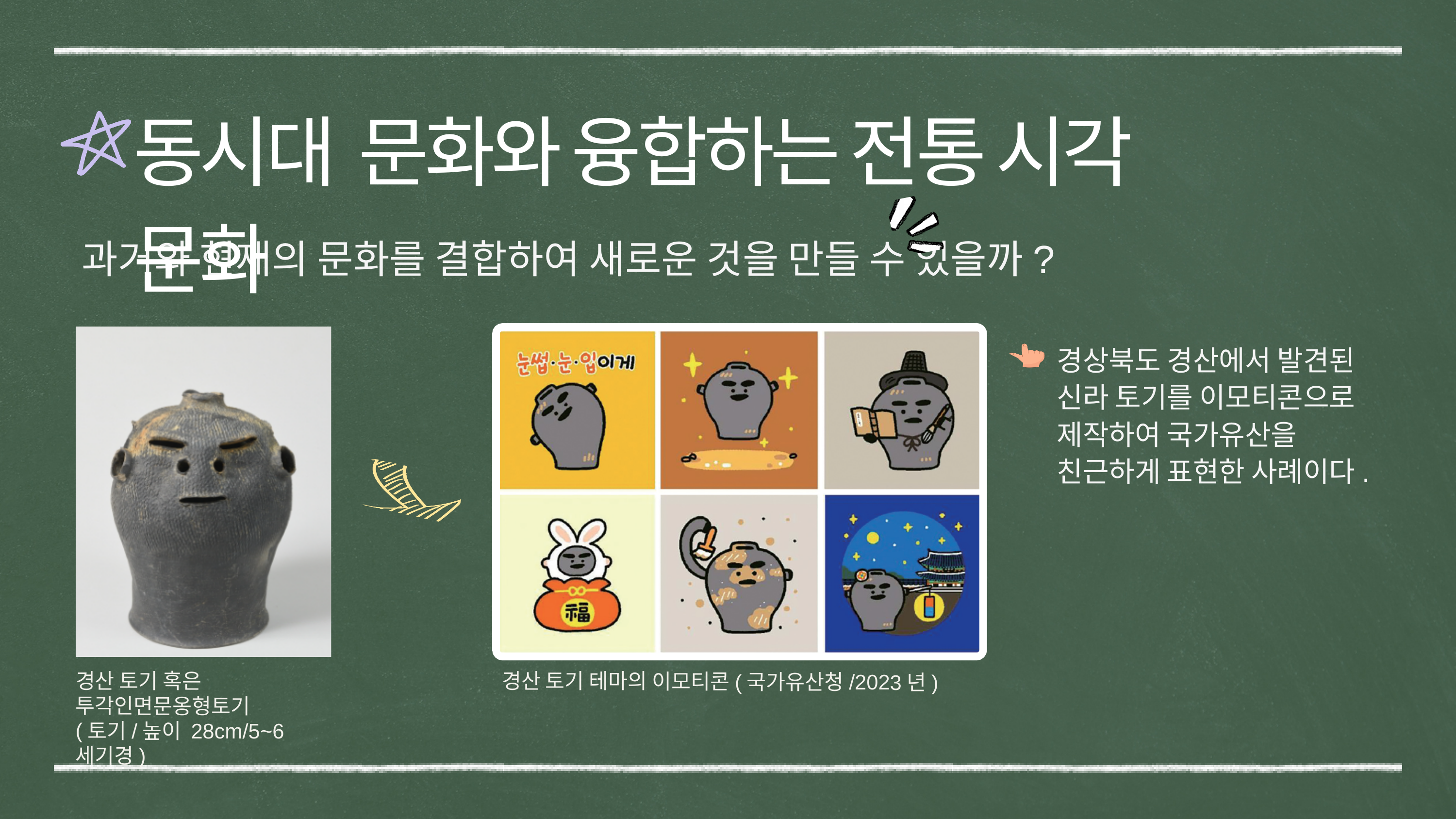

동시대  문화와 융합하는 전통 시각 문화

과거와 현재의 문화를 결합하여 새로운 것을 만들 수 있을까?

경상북도 경산에서 발견된 신라 토기를 이모티콘으로 제작하여 국가유산을 친근하게 표현한 사례이다.

경산 토기 혹은 투각인면문옹형토기
(토기/높이 28cm/5~6세기경)
경산 토기 테마의 이모티콘(국가유산청/2023년)